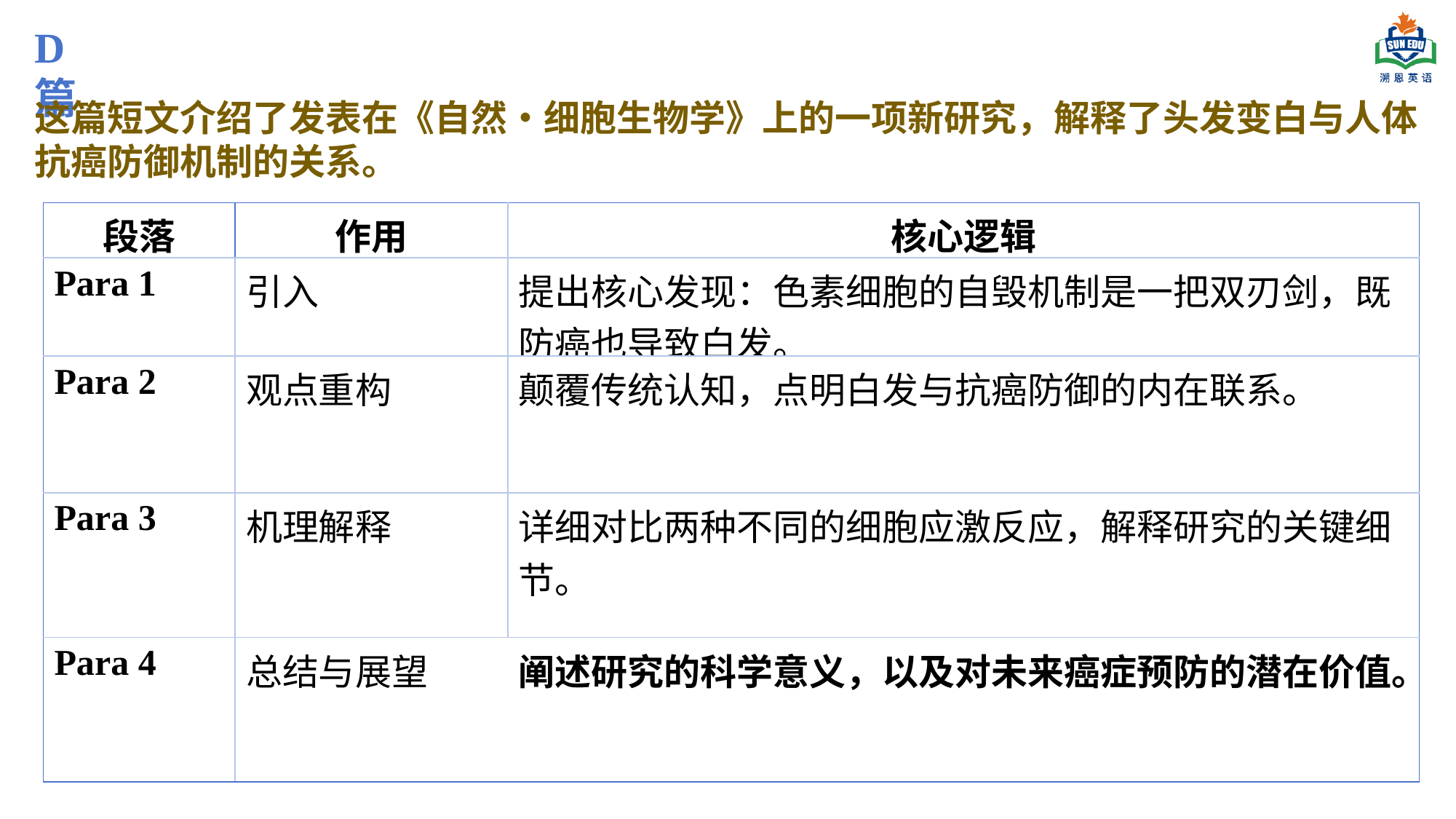

D篇
这篇短文介绍了发表在《自然・细胞生物学》上的一项新研究，解释了头发变白与人体抗癌防御机制的关系。
| 段落 | 作用 | 核心逻辑 |
| --- | --- | --- |
| Para 1 | 引入 | 提出核心发现：色素细胞的自毁机制是一把双刃剑，既防癌也导致白发。 |
| Para 2 | 观点重构 | 颠覆传统认知，点明白发与抗癌防御的内在联系。 |
| Para 3 | 机理解释 | 详细对比两种不同的细胞应激反应，解释研究的关键细节。 |
| Para 4 | 总结与展望 | 阐述研究的科学意义，以及对未来癌症预防的潜在价值。 |